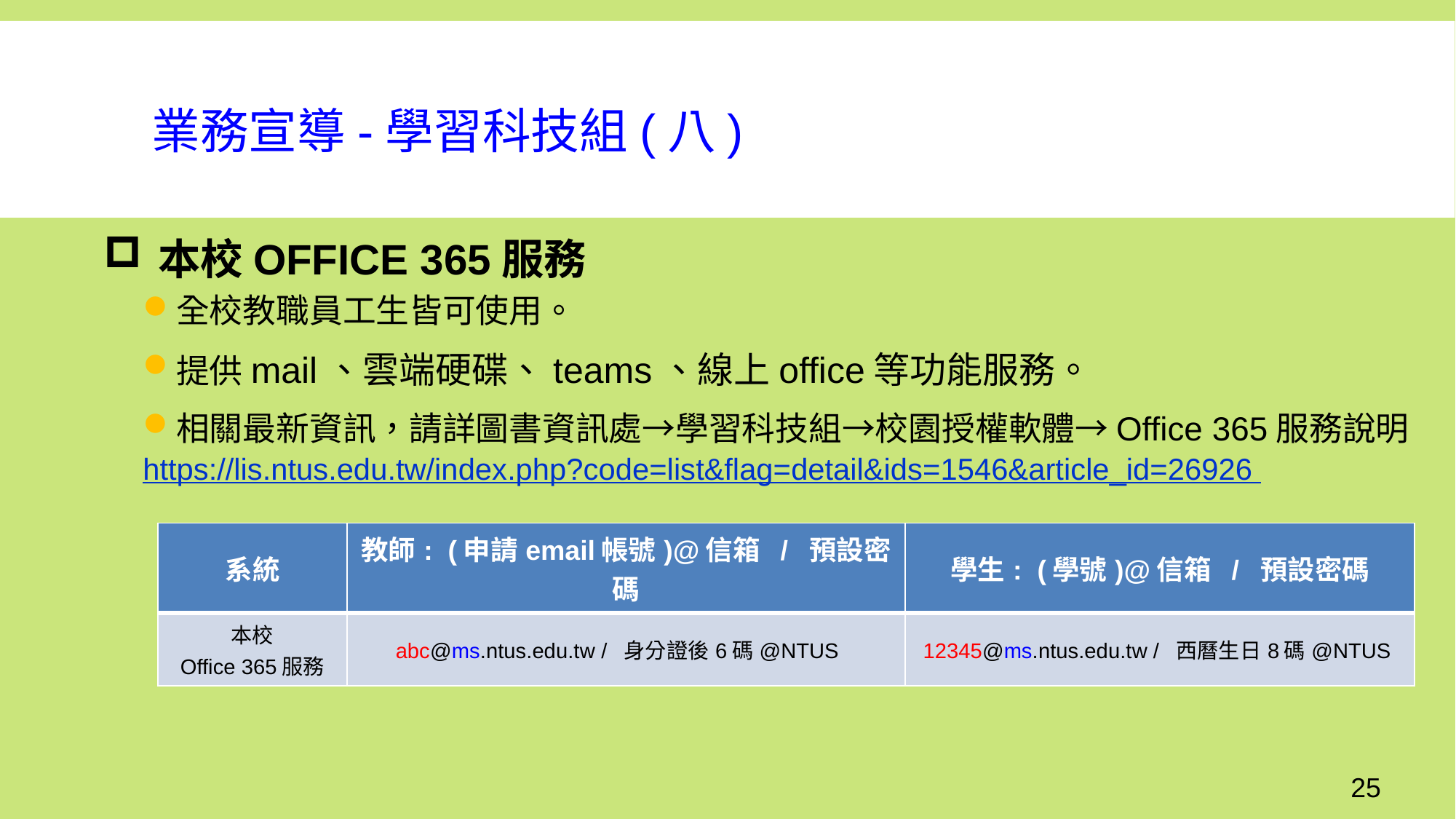

業務宣導-學習科技組(八)
本校Office 365服務
全校教職員工生皆可使用。
提供mail、雲端硬碟、teams、線上office等功能服務。
相關最新資訊，請詳圖書資訊處→學習科技組→校園授權軟體→Office 365服務說明
https://lis.ntus.edu.tw/index.php?code=list&flag=detail&ids=1546&article_id=26926
| 系統 | 教師: (申請email帳號)@信箱 / 預設密碼 | 學生: (學號)@信箱 / 預設密碼 |
| --- | --- | --- |
| 本校 Office 365服務 | abc@ms.ntus.edu.tw / 身分證後6碼@NTUS | 12345@ms.ntus.edu.tw / 西曆生日8碼@NTUS |
25